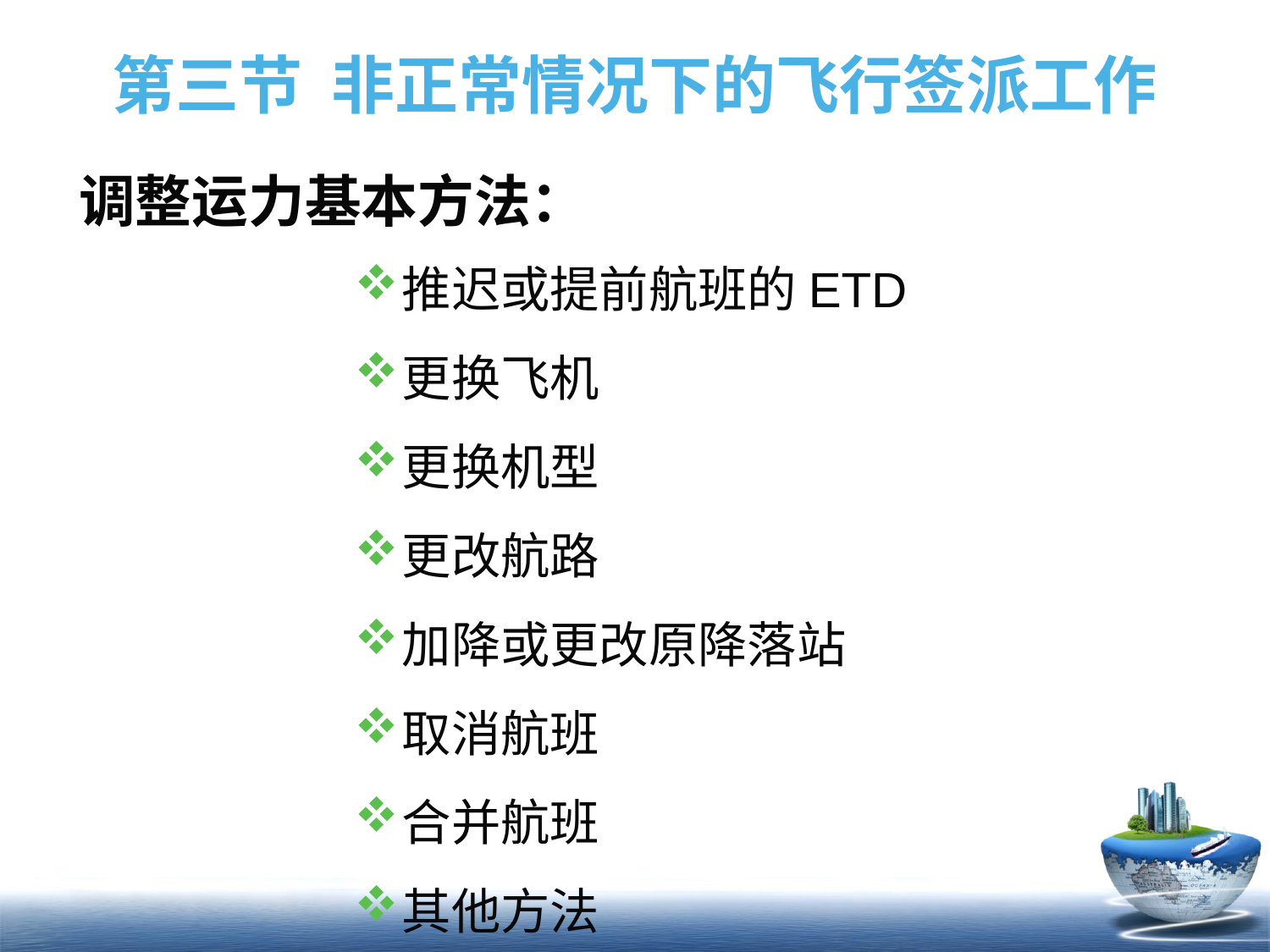

# 第三节  非正常情况下的飞行签派工作
调整运力基本方法：
推迟或提前航班的ETD
更换飞机
更换机型
更改航路
加降或更改原降落站
取消航班
合并航班
其他方法